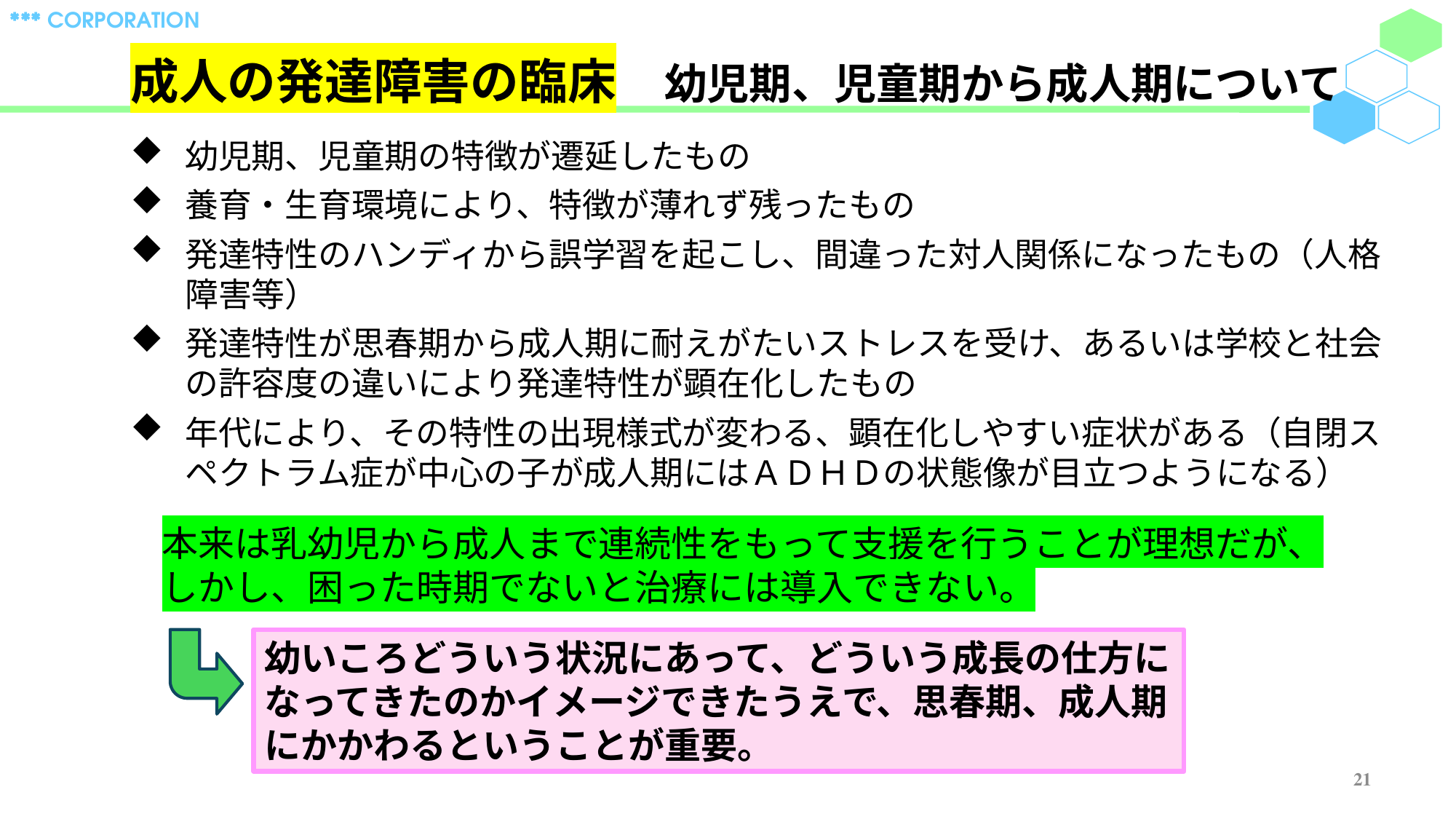

成人の発達障害の臨床　幼児期、児童期から成人期について
幼児期、児童期の特徴が遷延したもの
養育・生育環境により、特徴が薄れず残ったもの
発達特性のハンディから誤学習を起こし、間違った対人関係になったもの（人格障害等）
発達特性が思春期から成人期に耐えがたいストレスを受け、あるいは学校と社会の許容度の違いにより発達特性が顕在化したもの
年代により、その特性の出現様式が変わる、顕在化しやすい症状がある（自閉スペクトラム症が中心の子が成人期にはＡＤＨＤの状態像が目立つようになる）
本来は乳幼児から成人まで連続性をもって支援を行うことが理想だが、
しかし、困った時期でないと治療には導入できない。

幼いころどういう状況にあって、どういう成長の仕方になってきたのかイメージできたうえで、思春期、成人期にかかわるということが重要。
21